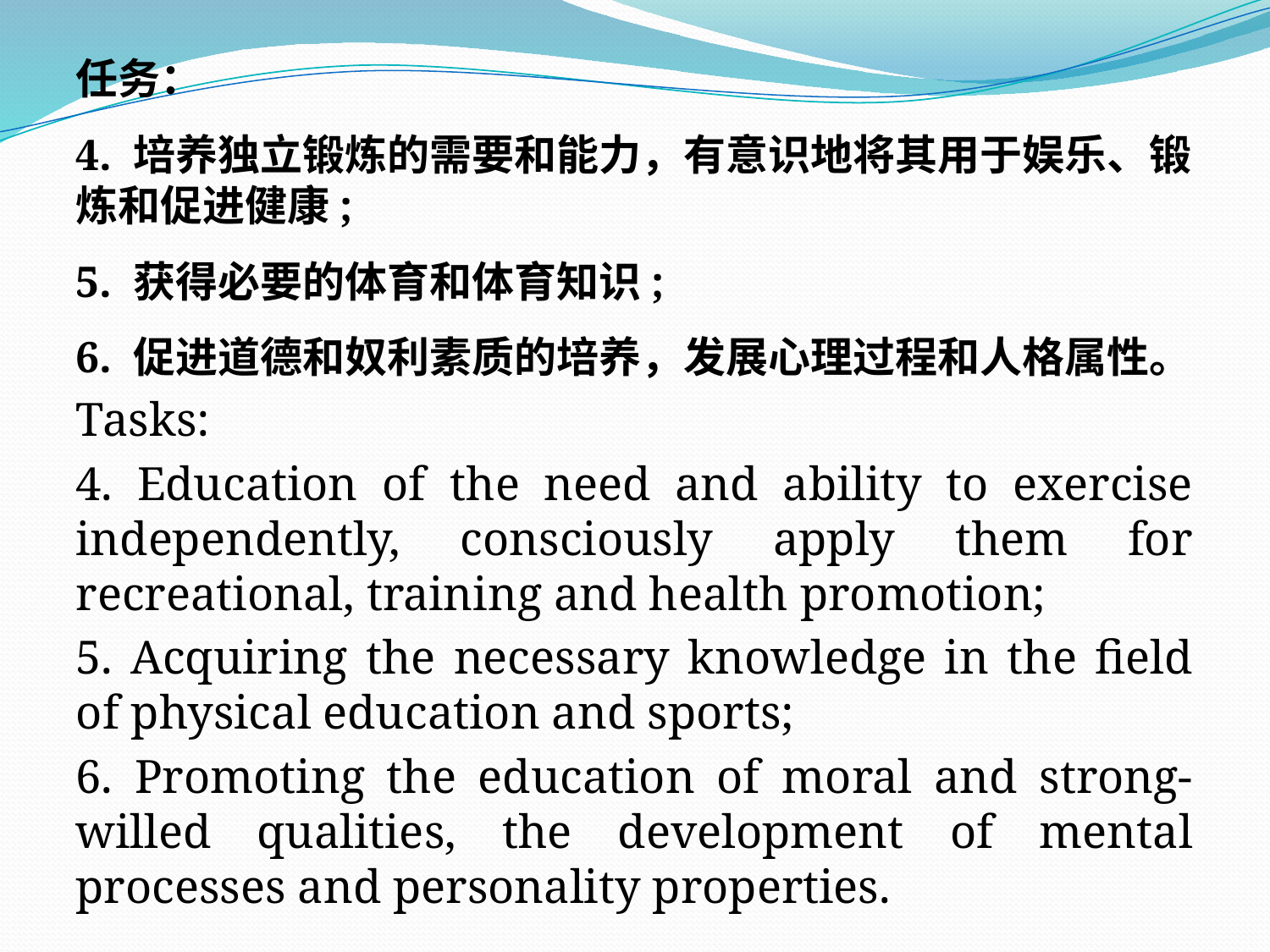

任务：
4. 培养独立锻炼的需要和能力，有意识地将其用于娱乐、锻炼和促进健康;
5. 获得必要的体育和体育知识;
6. 促进道德和奴利素质的培养，发展心理过程和人格属性。
Tasks:
4. Education of the need and ability to exercise independently, consciously apply them for recreational, training and health promotion;
5. Acquiring the necessary knowledge in the field of physical education and sports;
6. Promoting the education of moral and strong-willed qualities, the development of mental processes and personality properties.